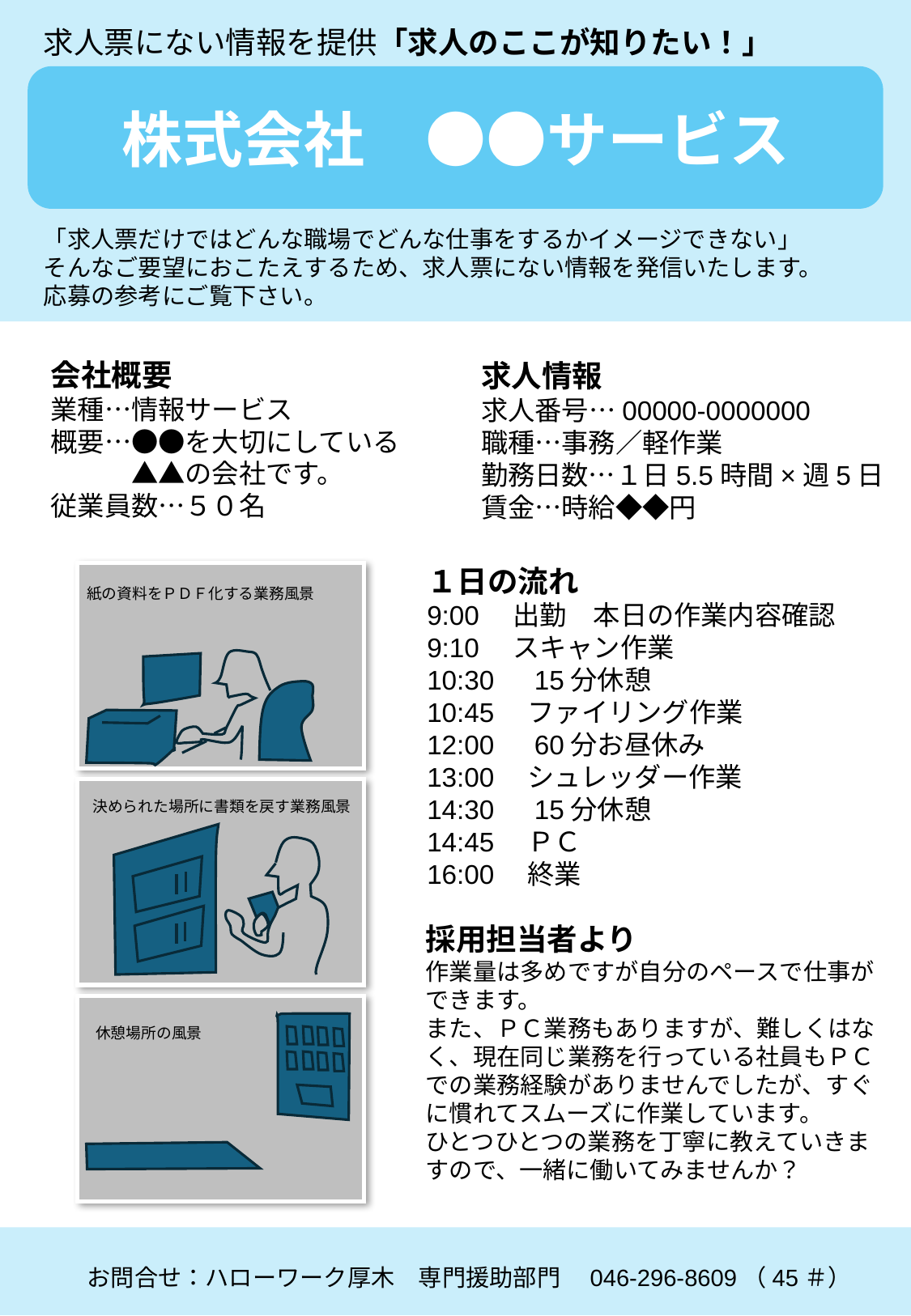

求人票にない情報を提供「求人のここが知りたい！」
株式会社　●●サービス
「求人票だけではどんな職場でどんな仕事をするかイメージできない」
そんなご要望におこたえするため、求人票にない情報を発信いたします。
応募の参考にご覧下さい。
会社概要
業種…情報サービス
概要…●●を大切にしている
　　　▲▲の会社です。
従業員数…５０名
求人情報
求人番号…00000-0000000
職種…事務／軽作業
勤務日数…１日5.5時間×週5日
賃金…時給◆◆円
１日の流れ
9:00　出勤　本日の作業内容確認
9:10　スキャン作業
10:30　15分休憩
10:45　ファイリング作業
12:00　60分お昼休み
13:00　シュレッダー作業
14:30　15分休憩
14:45　ＰＣ
16:00　終業

紙の資料をＰＤＦ化する業務風景

決められた場所に書類を戻す業務風景

採用担当者より
作業量は多めですが自分のペースで仕事ができます。
また、ＰＣ業務もありますが、難しくはなく、現在同じ業務を行っている社員もＰＣでの業務経験がありませんでしたが、すぐに慣れてスムーズに作業しています。
ひとつひとつの業務を丁寧に教えていきますので、一緒に働いてみませんか？

休憩場所の風景

お問合せ：ハローワーク厚木　専門援助部門　046-296-8609（45＃）